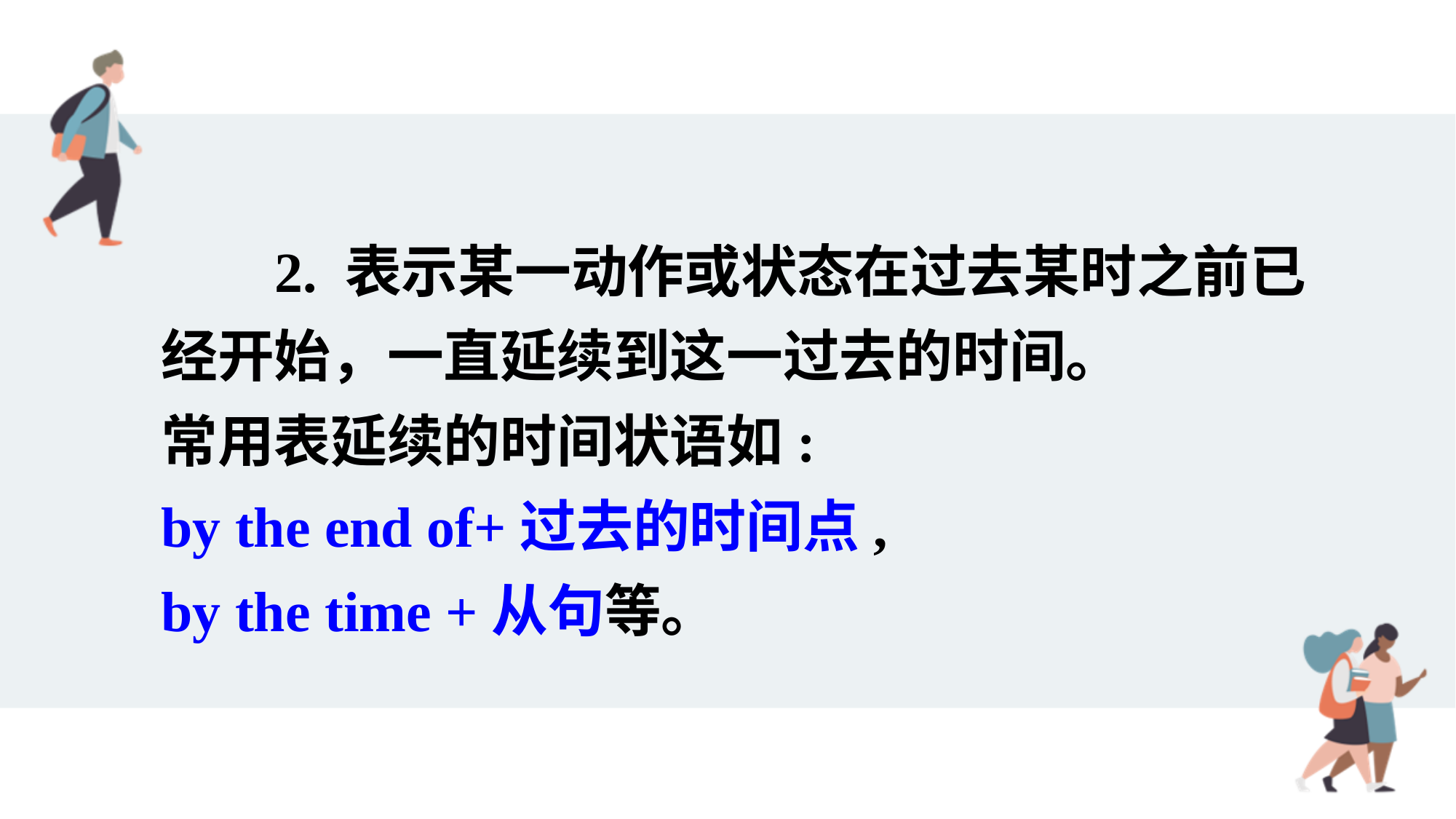

2. 表示某一动作或状态在过去某时之前已经开始，一直延续到这一过去的时间。
常用表延续的时间状语如:
by the end of+过去的时间点,
by the time +从句等。